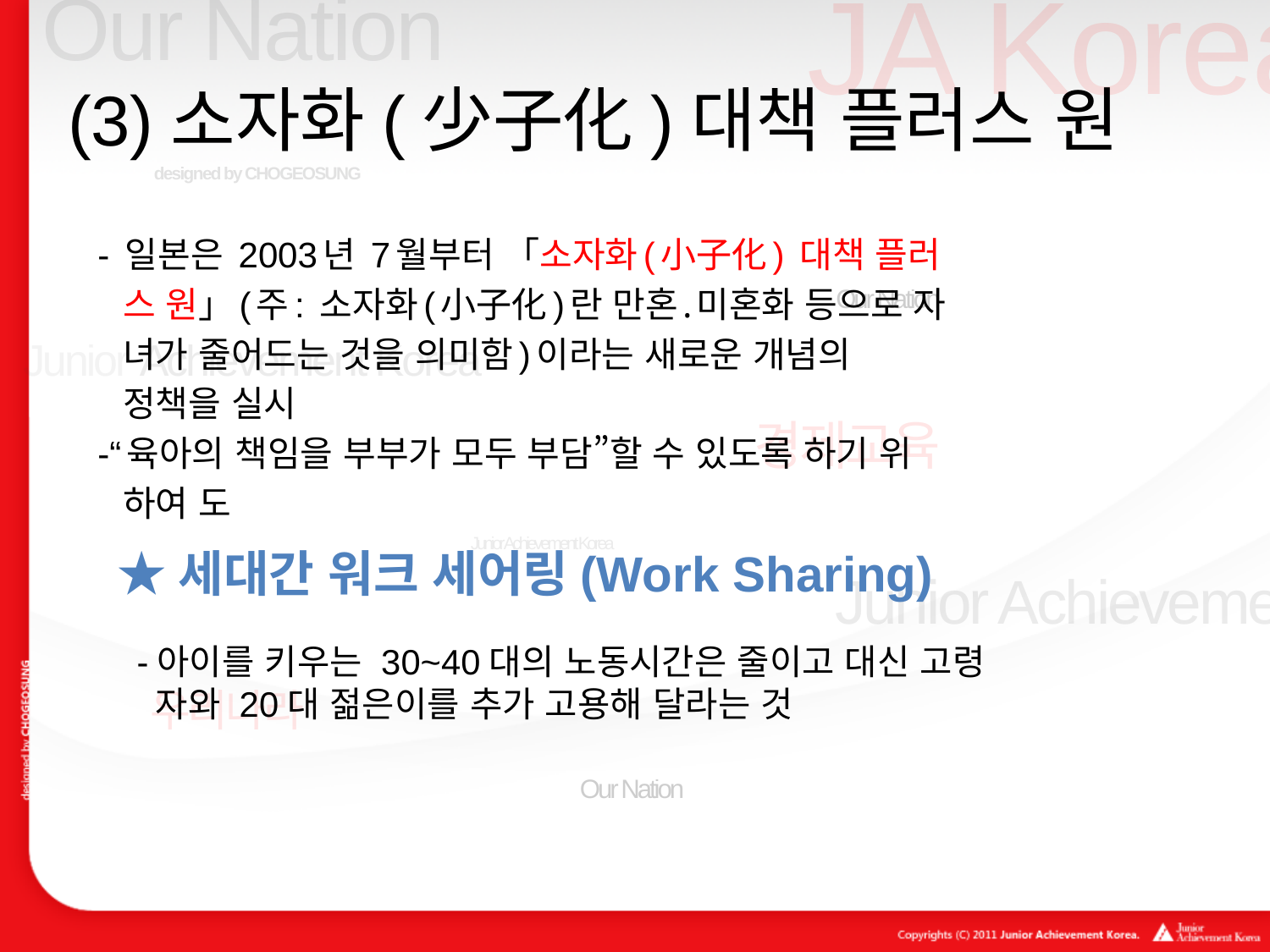

# (3)소자화(少子化)대책 플러스 원
- 일본은 2003년 7월부터 「소자화(小子化) 대책 플러
  스 원」(주: 소자화(小子化)란 만혼․미혼화 등으로 자
  녀가 줄어드는 것을 의미함)이라는 새로운 개념의
  정책을 실시
-“육아의 책임을 부부가 모두 부담”할 수 있도록 하기 위
  하여 도

★세대간 워크 세어링(Work Sharing)

  -아이를 키우는 30~40대의 노동시간은 줄이고 대신 고령
   자와 20대 젊은이를 추가 고용해 달라는 것